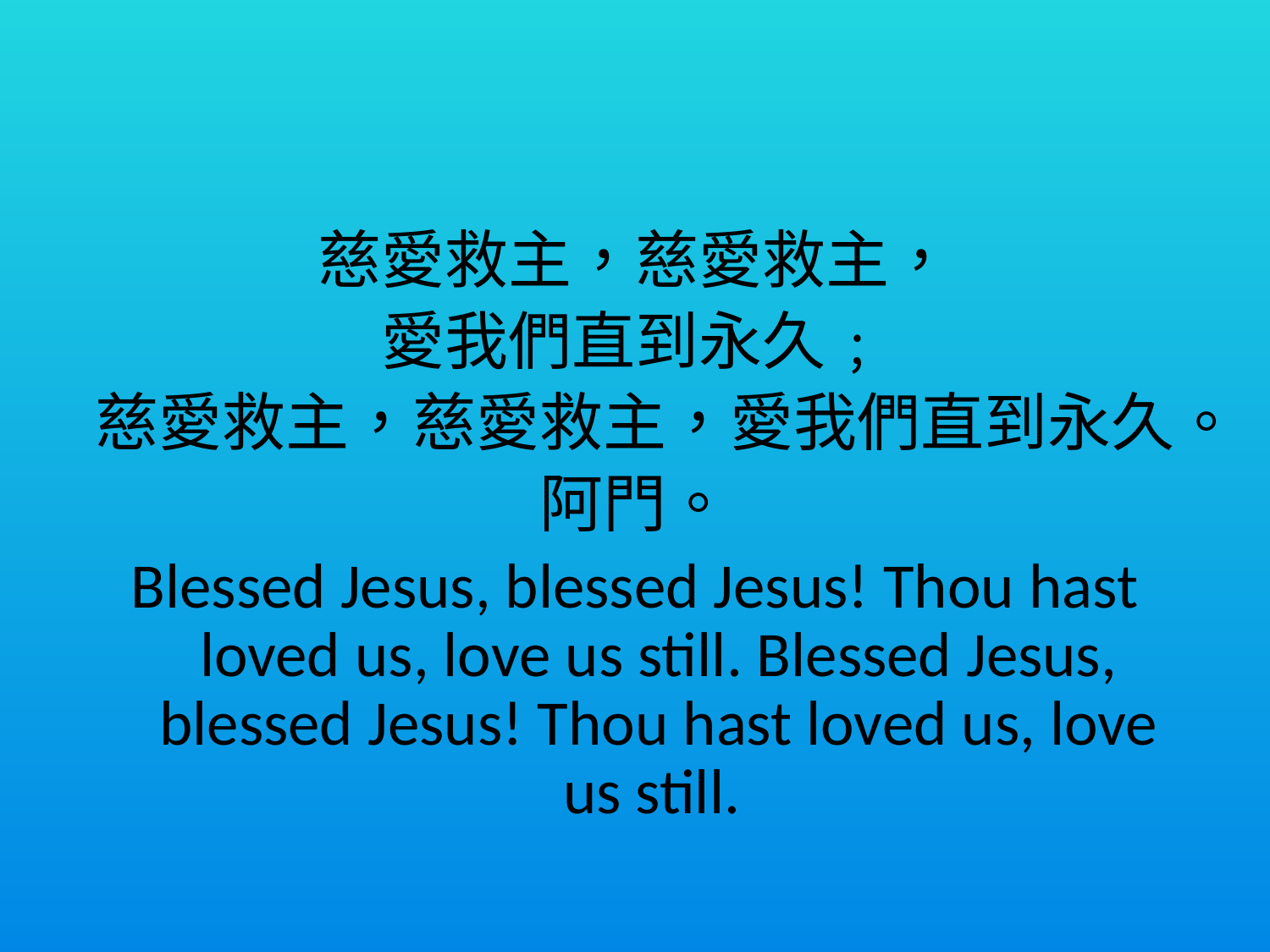

#
慈愛救主，慈愛救主，
愛我們直到永久﹔
慈愛救主，慈愛救主，愛我們直到永久。
阿門。
Blessed Jesus, blessed Jesus! Thou hast loved us, love us still. Blessed Jesus, blessed Jesus! Thou hast loved us, love us still.